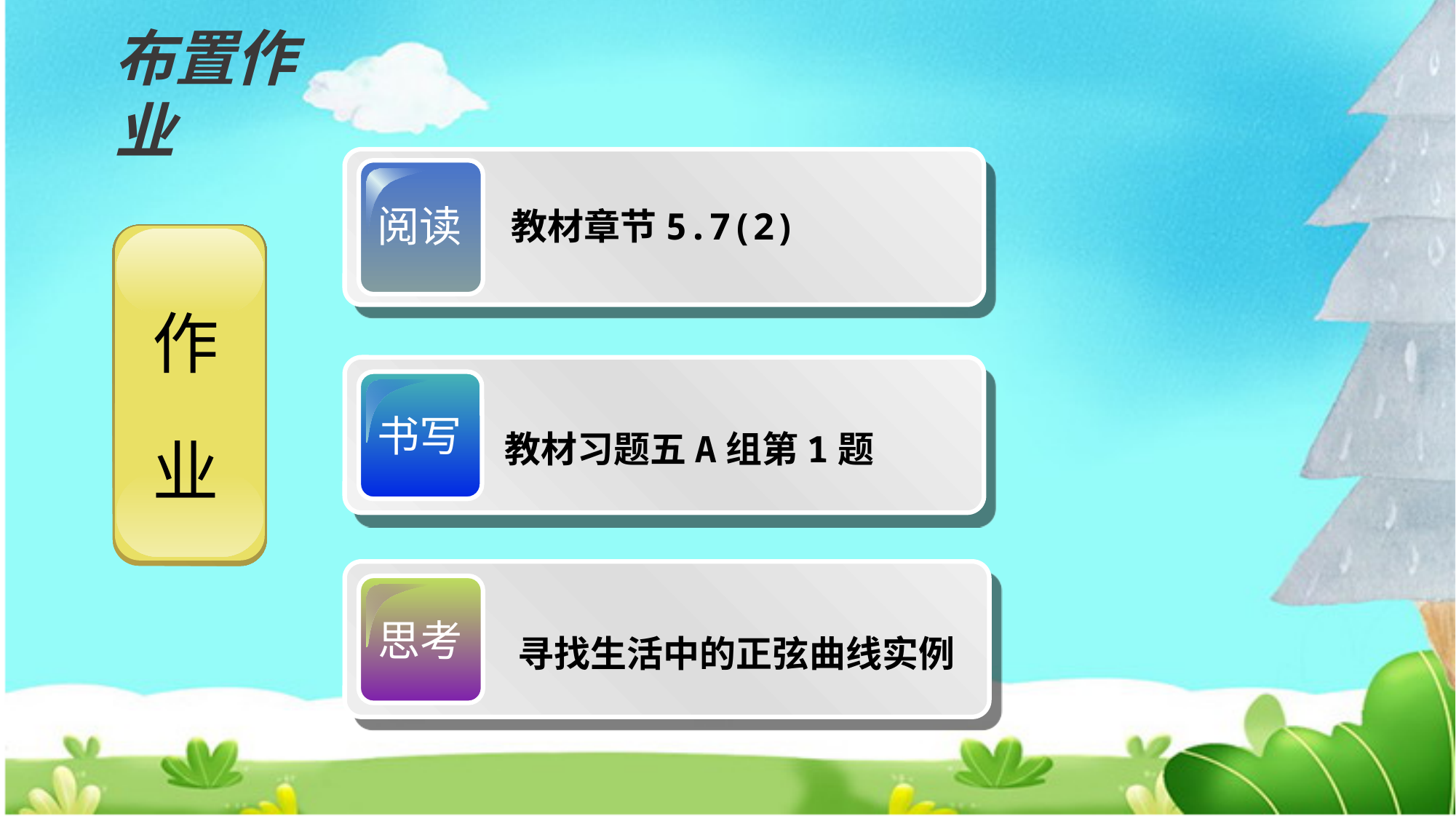

布置作业

阅读
教材章节5.7(2)

书写
教材习题五A组第1题

思考
寻找生活中的正弦曲线实例

作
业